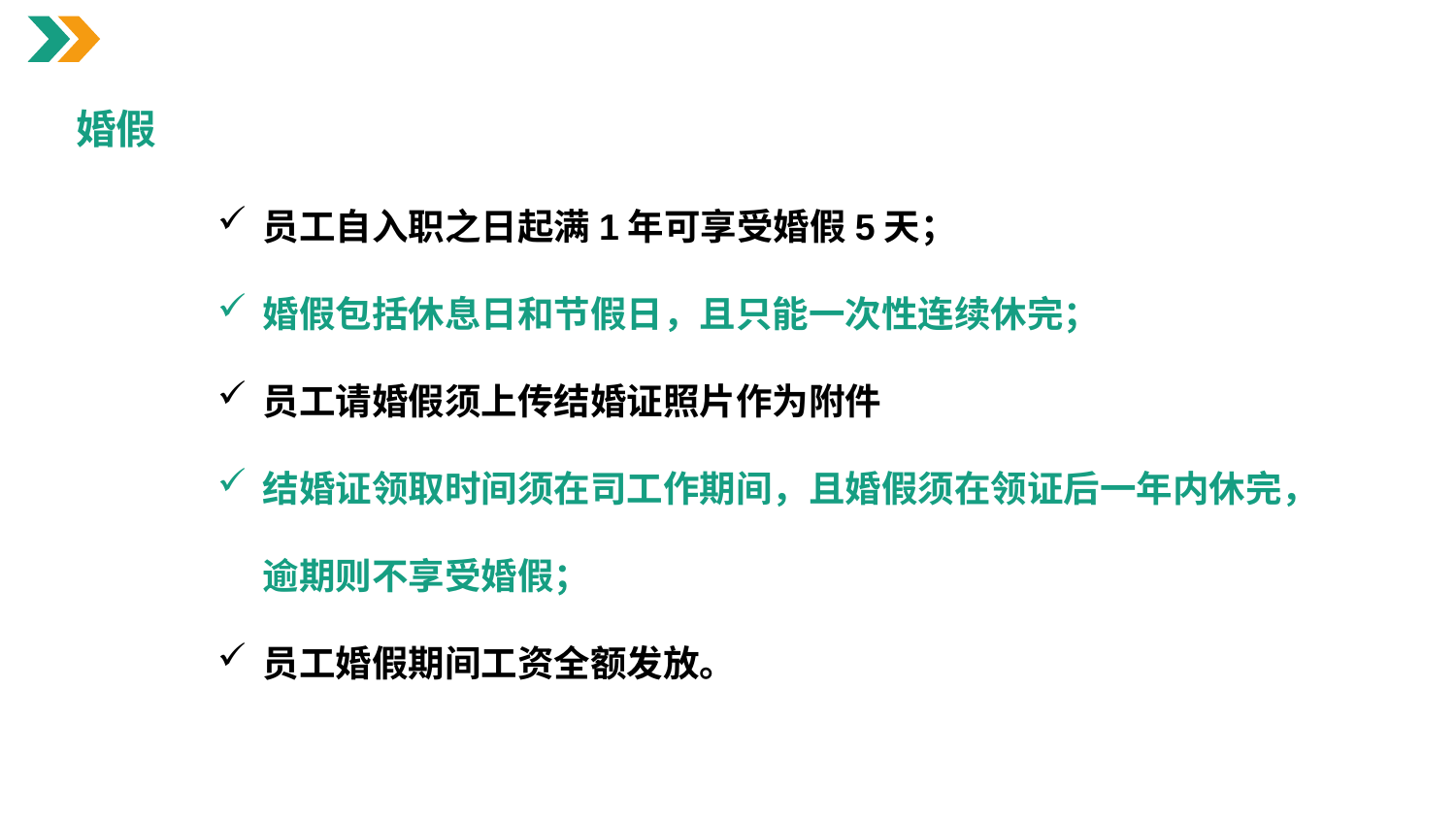

婚假
员工自入职之日起满1年可享受婚假5天；
婚假包括休息日和节假日，且只能一次性连续休完；
员工请婚假须上传结婚证照片作为附件
结婚证领取时间须在司工作期间，且婚假须在领证后一年内休完，逾期则不享受婚假；
员工婚假期间工资全额发放。